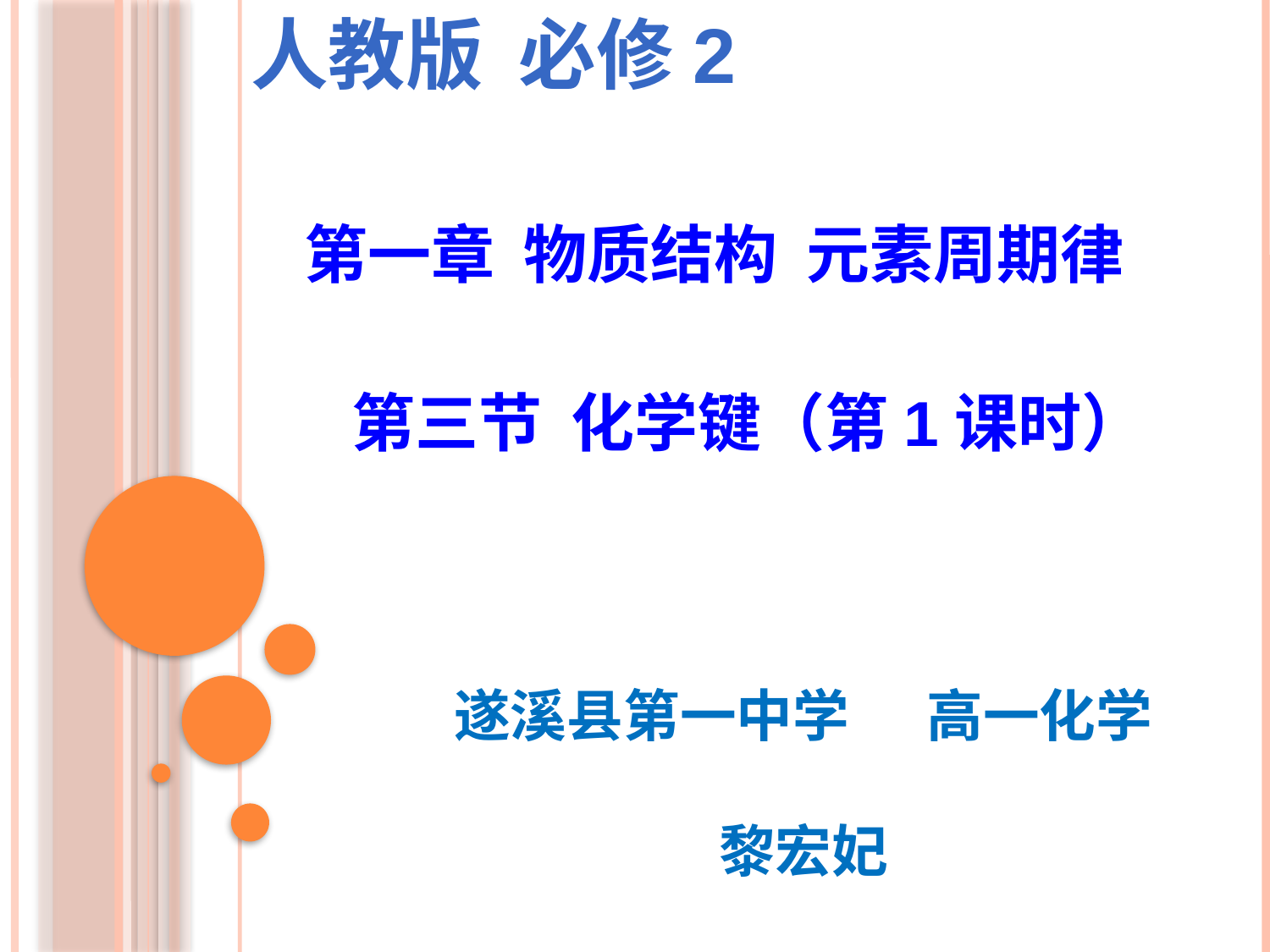

人教版  必修2
第一章  物质结构  元素周期律

第三节  化学键（第1课时）
遂溪县第一中学      高一化学

黎宏妃